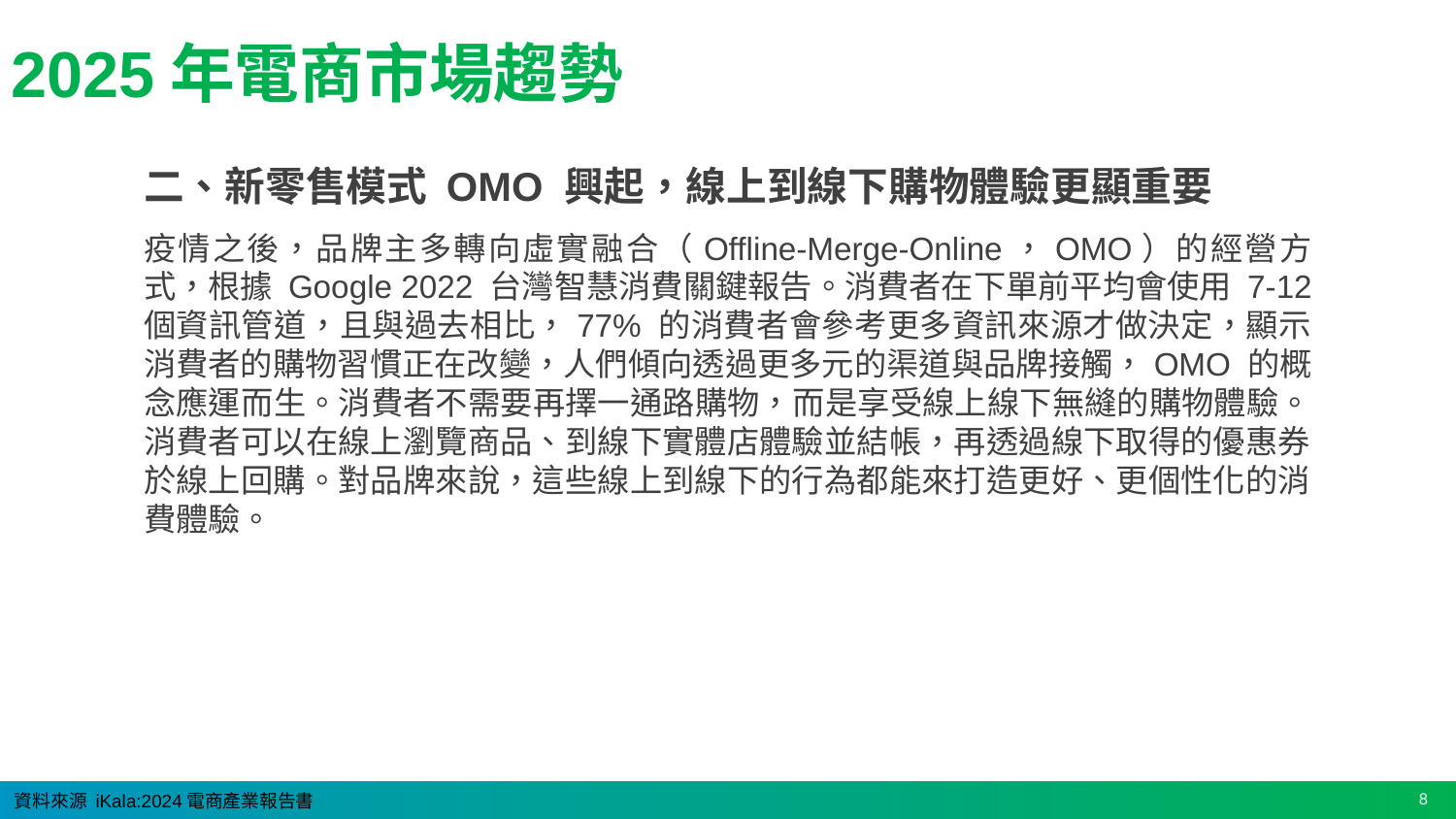

# 2025年電商市場趨勢
二、新零售模式 OMO 興起，線上到線下購物體驗更顯重要
疫情之後，品牌主多轉向虛實融合（Offline-Merge-Online，OMO）的經營⽅式，根據 Google 2022 台灣智慧消費關鍵報告。消費者在下單前平均會使⽤ 7-12 個資訊管道，且與過去相⽐，77% 的消費者會參考更多資訊來源才做決定，顯⽰消費者的購物習慣正在改變，⼈們傾向透過更多元的渠道與品牌接觸，OMO 的概念應運⽽⽣。消費者不需要再擇⼀通路購物，⽽是享受線上線下無縫的購物體驗。消費者可以在線上瀏覽商品、到線下實體店體驗並結帳，再透過線下取得的優惠券於線上回購。對品牌來說，這些線上到線下的⾏為都能來打造更好、更個性化的消費體驗。
資料來源 iKala:2024電商產業報告書